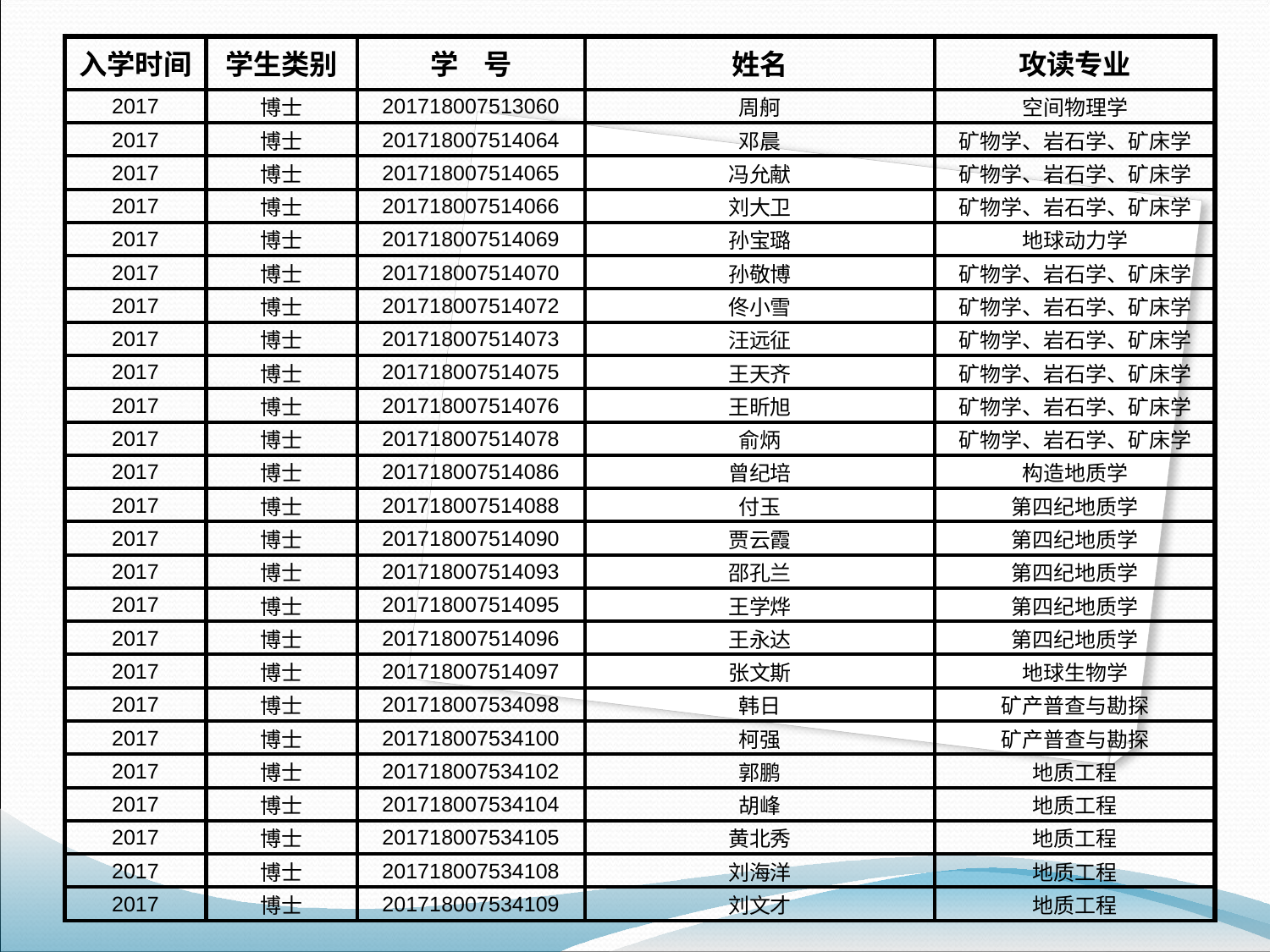

| 入学时间 | 学生类别 | 学 号 | 姓名 | 攻读专业 |
| --- | --- | --- | --- | --- |
| 2017 | 博士 | 201718007513060 | 周舸 | 空间物理学 |
| 2017 | 博士 | 201718007514064 | 邓晨 | 矿物学、岩石学、矿床学 |
| 2017 | 博士 | 201718007514065 | 冯允献 | 矿物学、岩石学、矿床学 |
| 2017 | 博士 | 201718007514066 | 刘大卫 | 矿物学、岩石学、矿床学 |
| 2017 | 博士 | 201718007514069 | 孙宝璐 | 地球动力学 |
| 2017 | 博士 | 201718007514070 | 孙敬博 | 矿物学、岩石学、矿床学 |
| 2017 | 博士 | 201718007514072 | 佟小雪 | 矿物学、岩石学、矿床学 |
| 2017 | 博士 | 201718007514073 | 汪远征 | 矿物学、岩石学、矿床学 |
| 2017 | 博士 | 201718007514075 | 王天齐 | 矿物学、岩石学、矿床学 |
| 2017 | 博士 | 201718007514076 | 王昕旭 | 矿物学、岩石学、矿床学 |
| 2017 | 博士 | 201718007514078 | 俞炳 | 矿物学、岩石学、矿床学 |
| 2017 | 博士 | 201718007514086 | 曾纪培 | 构造地质学 |
| 2017 | 博士 | 201718007514088 | 付玉 | 第四纪地质学 |
| 2017 | 博士 | 201718007514090 | 贾云霞 | 第四纪地质学 |
| 2017 | 博士 | 201718007514093 | 邵孔兰 | 第四纪地质学 |
| 2017 | 博士 | 201718007514095 | 王学烨 | 第四纪地质学 |
| 2017 | 博士 | 201718007514096 | 王永达 | 第四纪地质学 |
| 2017 | 博士 | 201718007514097 | 张文斯 | 地球生物学 |
| 2017 | 博士 | 201718007534098 | 韩日 | 矿产普查与勘探 |
| 2017 | 博士 | 201718007534100 | 柯强 | 矿产普查与勘探 |
| 2017 | 博士 | 201718007534102 | 郭鹏 | 地质工程 |
| 2017 | 博士 | 201718007534104 | 胡峰 | 地质工程 |
| 2017 | 博士 | 201718007534105 | 黄北秀 | 地质工程 |
| 2017 | 博士 | 201718007534108 | 刘海洋 | 地质工程 |
| 2017 | 博士 | 201718007534109 | 刘文才 | 地质工程 |